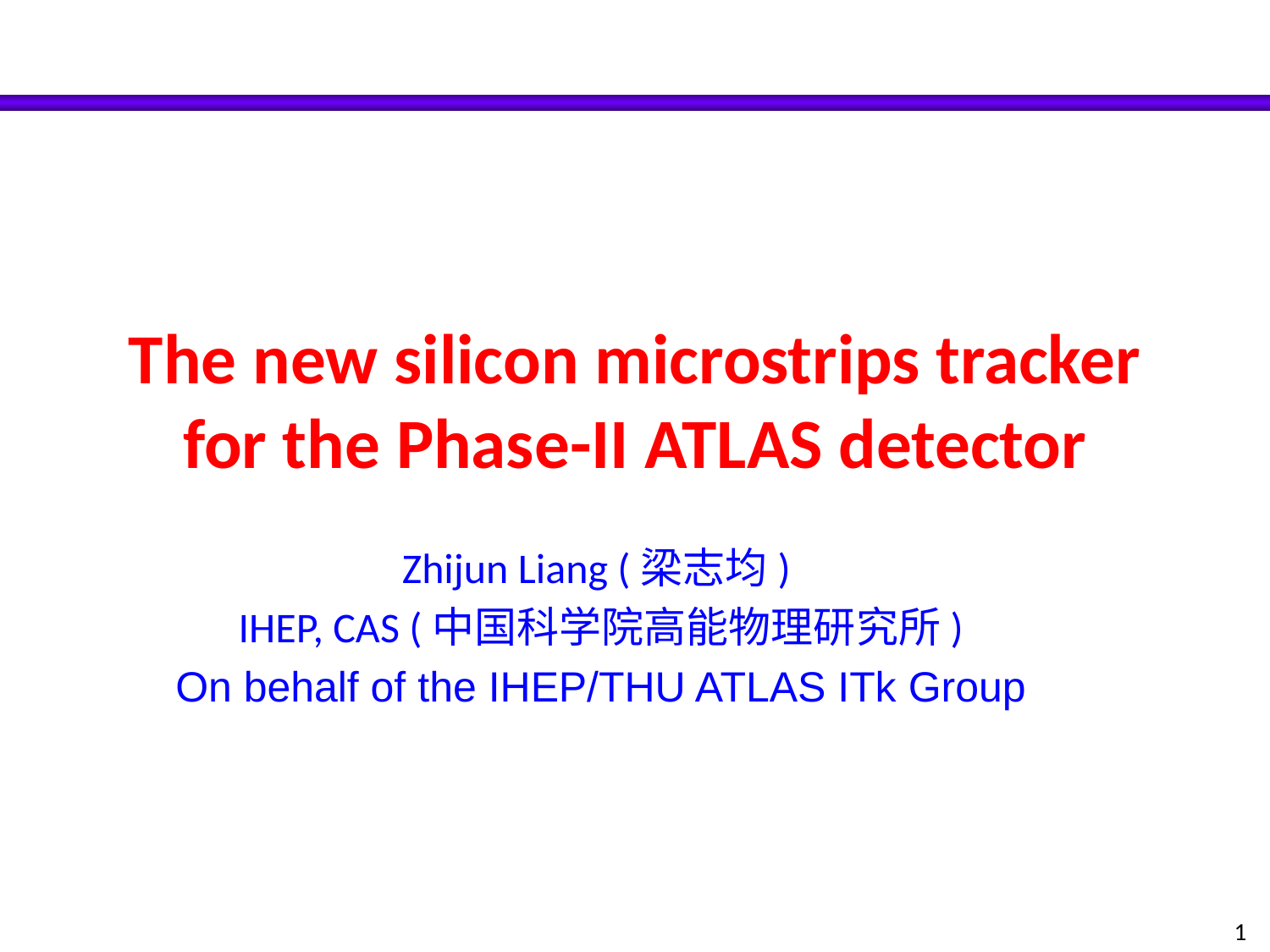

# The new silicon microstrips tracker for the Phase-II ATLAS detector
Zhijun Liang (梁志均)
IHEP, CAS (中国科学院高能物理研究所)
On behalf of the IHEP/THU ATLAS ITk Group

1